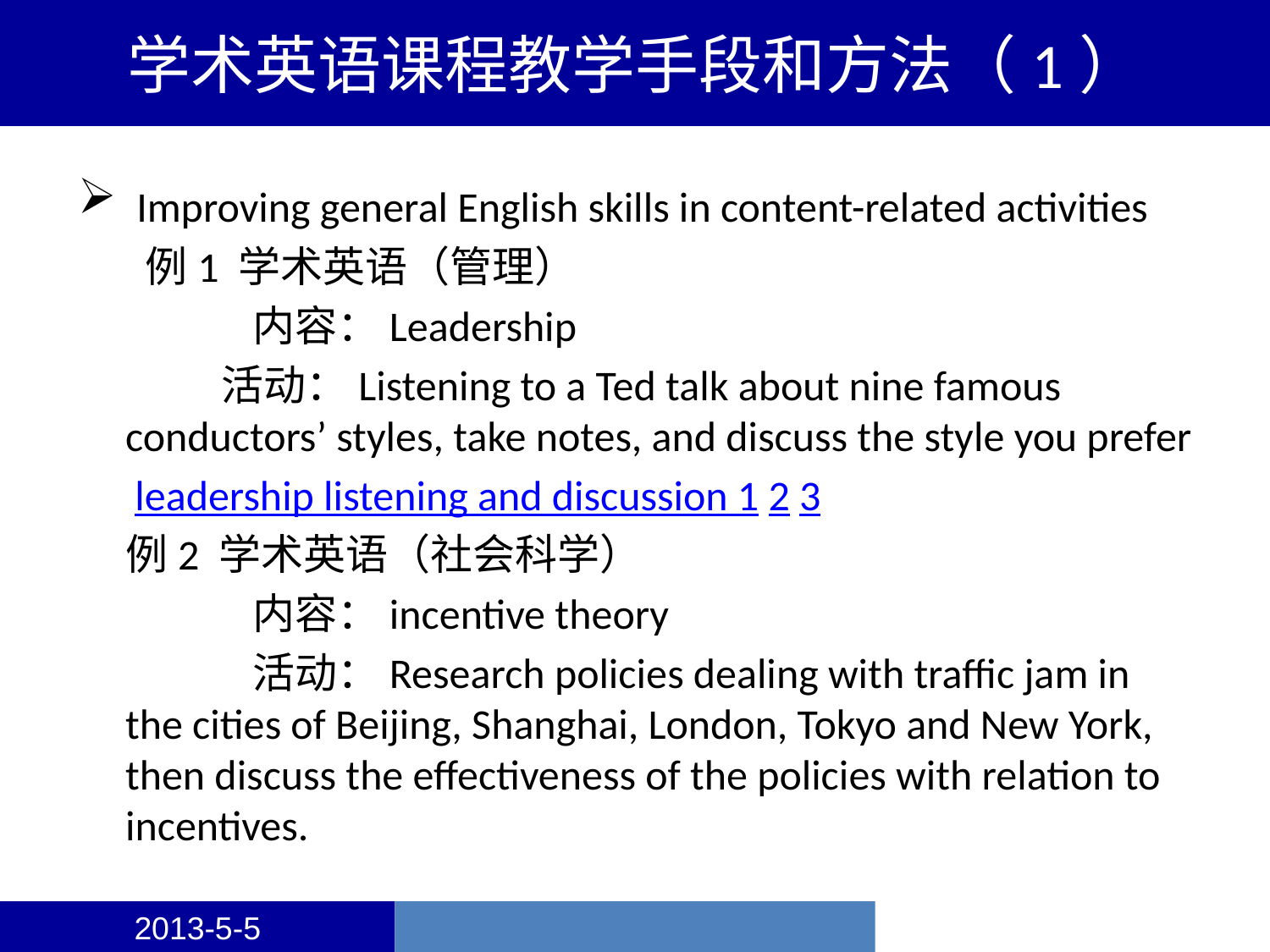

# 学术英语课程教学手段和方法（1）
 Improving general English skills in content-related activities
      例1 学术英语（管理）
  		内容：Leadership
              活动：Listening to a Ted talk about nine famous conductors’ styles, take notes, and discuss the style you prefer
	 leadership listening and discussion 1 2 3
	例2 学术英语（社会科学）
      	内容：incentive theory
		活动：Research policies dealing with traffic jam in the cities of Beijing, Shanghai, London, Tokyo and New York, then discuss the effectiveness of the policies with relation to incentives.

2013-5-5